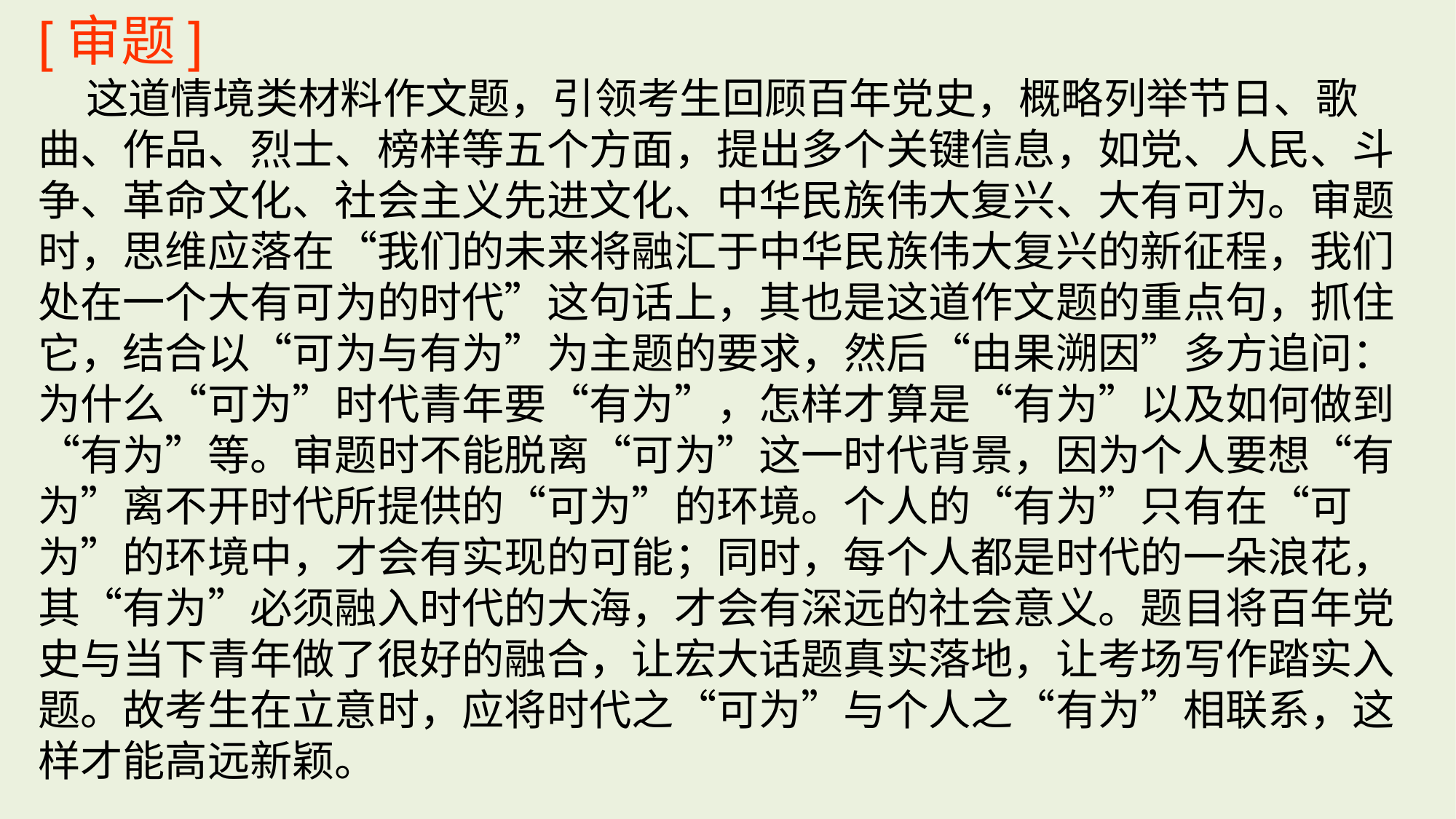

[审题]
    这道情境类材料作文题，引领考生回顾百年党史，概略列举节日、歌曲、作品、烈士、榜样等五个方面，提出多个关键信息，如党、人民、斗争、革命文化、社会主义先进文化、中华民族伟大复兴、大有可为。审题时，思维应落在“我们的未来将融汇于中华民族伟大复兴的新征程，我们处在一个大有可为的时代”这句话上，其也是这道作文题的重点句，抓住它，结合以“可为与有为”为主题的要求，然后“由果溯因”多方追问：为什么“可为”时代青年要“有为”，怎样才算是“有为”以及如何做到“有为”等。审题时不能脱离“可为”这一时代背景，因为个人要想“有为”离不开时代所提供的“可为”的环境。个人的“有为”只有在“可为”的环境中，才会有实现的可能；同时，每个人都是时代的一朵浪花，其“有为”必须融入时代的大海，才会有深远的社会意义。题目将百年党史与当下青年做了很好的融合，让宏大话题真实落地，让考场写作踏实入题。故考生在立意时，应将时代之“可为”与个人之“有为”相联系，这样才能高远新颖。